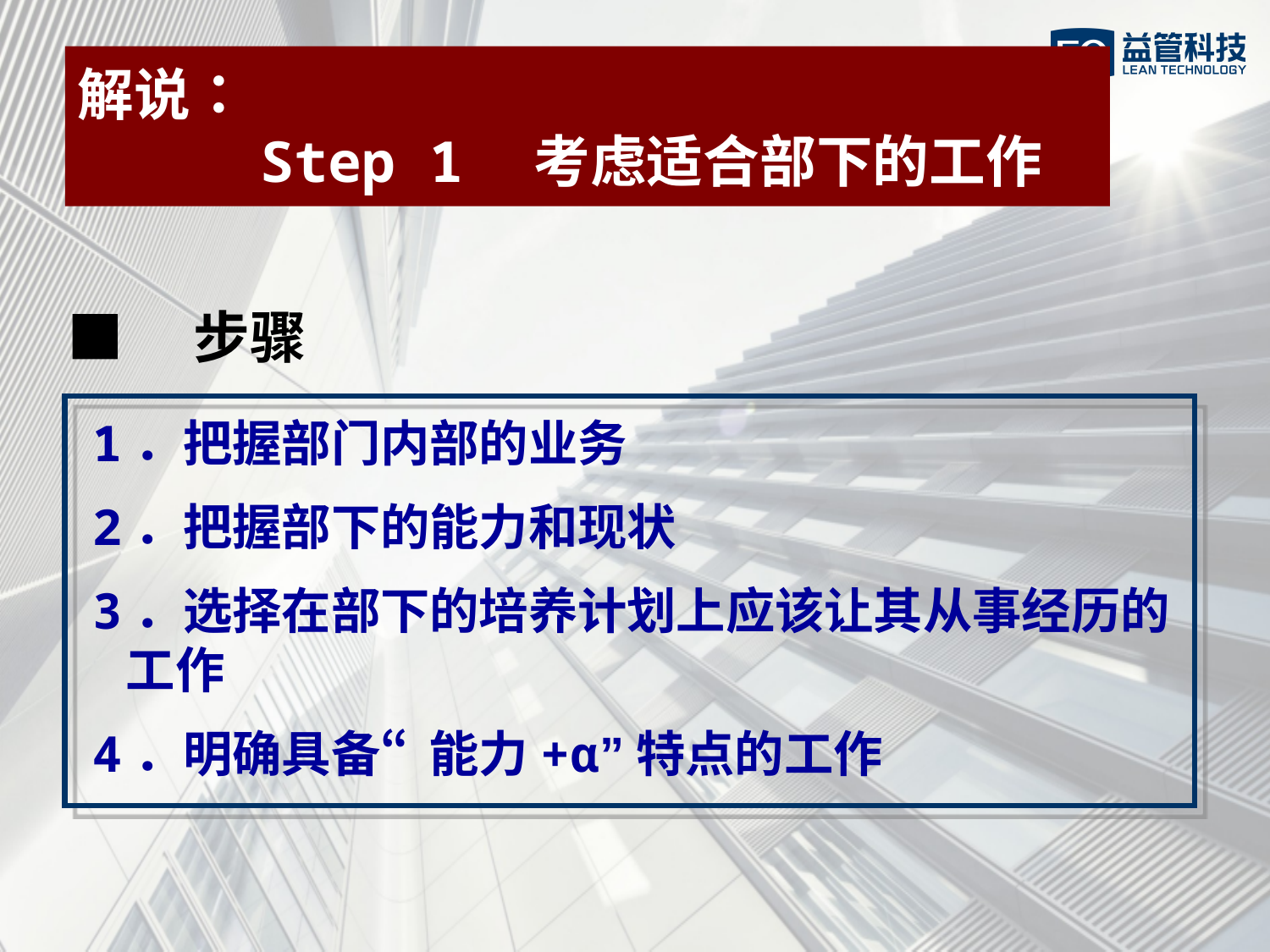

解说：
　　　Step 1　考虑适合部下的工作
■　步骤

1．把握部门内部的业务
2．把握部下的能力和现状
3．选择在部下的培养计划上应该让其从事经历的
   工作
4．明确具备“能力+α”特点的工作